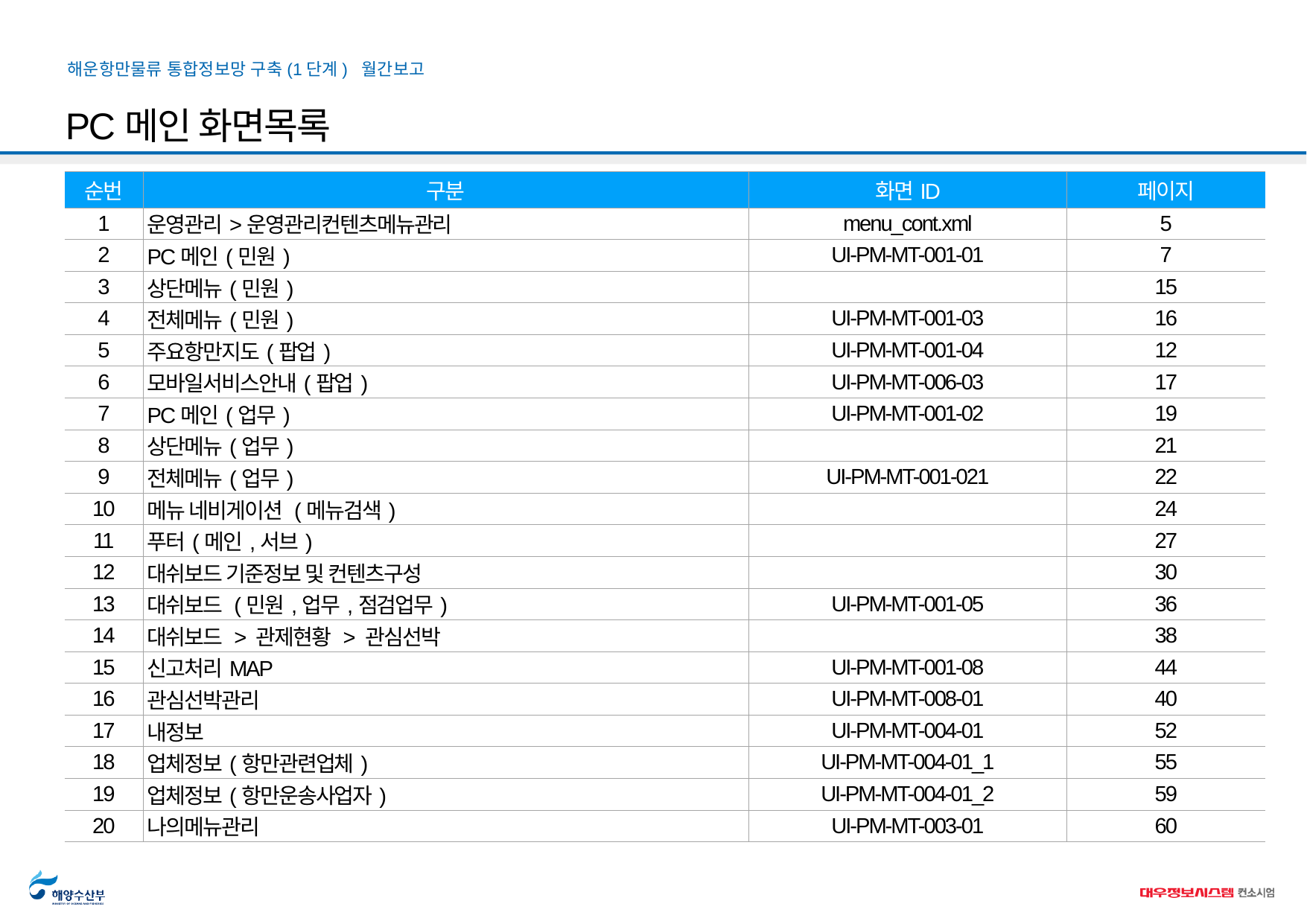

PC메인 화면목록
| 순번 | 구분 | 화면ID | 페이지 |
| --- | --- | --- | --- |
| 1 | 운영관리>운영관리컨텐츠메뉴관리 | menu\_cont.xml | 5 |
| 2 | PC메인(민원) | UI-PM-MT-001-01 | 7 |
| 3 | 상단메뉴(민원) |  | 15 |
| 4 | 전체메뉴(민원) | UI-PM-MT-001-03 | 16 |
| 5 | 주요항만지도(팝업) | UI-PM-MT-001-04 | 12 |
| 6 | 모바일서비스안내(팝업) | UI-PM-MT-006-03 | 17 |
| 7 | PC메인(업무) | UI-PM-MT-001-02 | 19 |
| 8 | 상단메뉴(업무) |  | 21 |
| 9 | 전체메뉴(업무) | UI-PM-MT-001-021 | 22 |
| 10 | 메뉴 네비게이션 (메뉴검색) |  | 24 |
| 11 | 푸터(메인,서브) |  | 27 |
| 12 | 대쉬보드 기준정보 및 컨텐츠구성 |  | 30 |
| 13 | 대쉬보드 (민원,업무,점검업무) | UI-PM-MT-001-05 | 36 |
| 14 | 대쉬보드 > 관제현황 > 관심선박 |  | 38 |
| 15 | 신고처리MAP | UI-PM-MT-001-08 | 44 |
| 16 | 관심선박관리 | UI-PM-MT-008-01 | 40 |
| 17 | 내정보 | UI-PM-MT-004-01 | 52 |
| 18 | 업체정보(항만관련업체) | UI-PM-MT-004-01\_1 | 55 |
| 19 | 업체정보(항만운송사업자) | UI-PM-MT-004-01\_2 | 59 |
| 20 | 나의메뉴관리 | UI-PM-MT-003-01 | 60 |